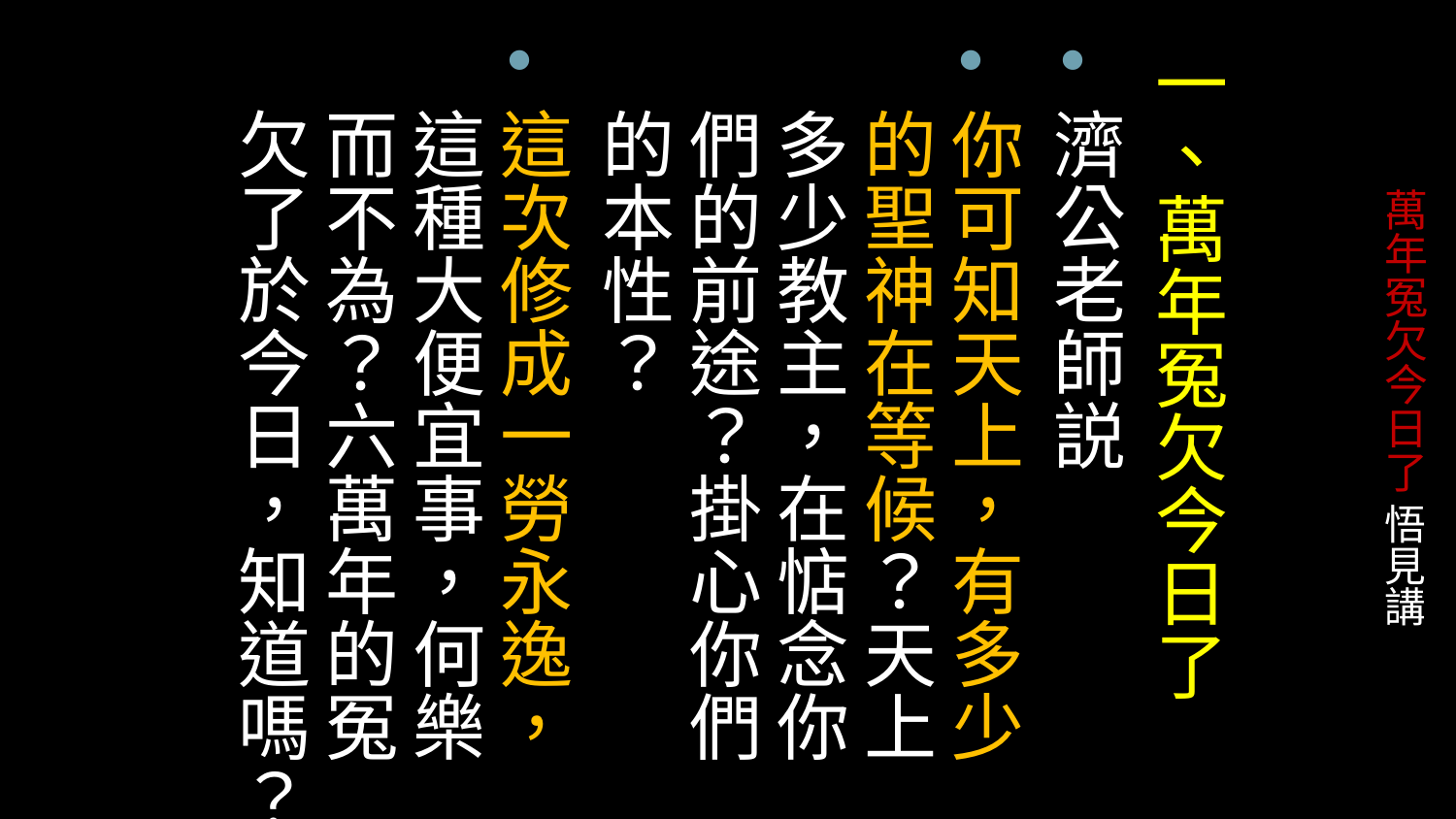

# 萬年冤欠今日了 悟見講
一、萬年冤欠今日了
濟公老師説
你可知天上，有多少的聖神在等候？天上多少教主，在惦念你們的前途？掛心你們的本性？
這次修成一勞永逸，這種大便宜事，何樂而不為？六萬年的冤欠了於今日，知道嗎？